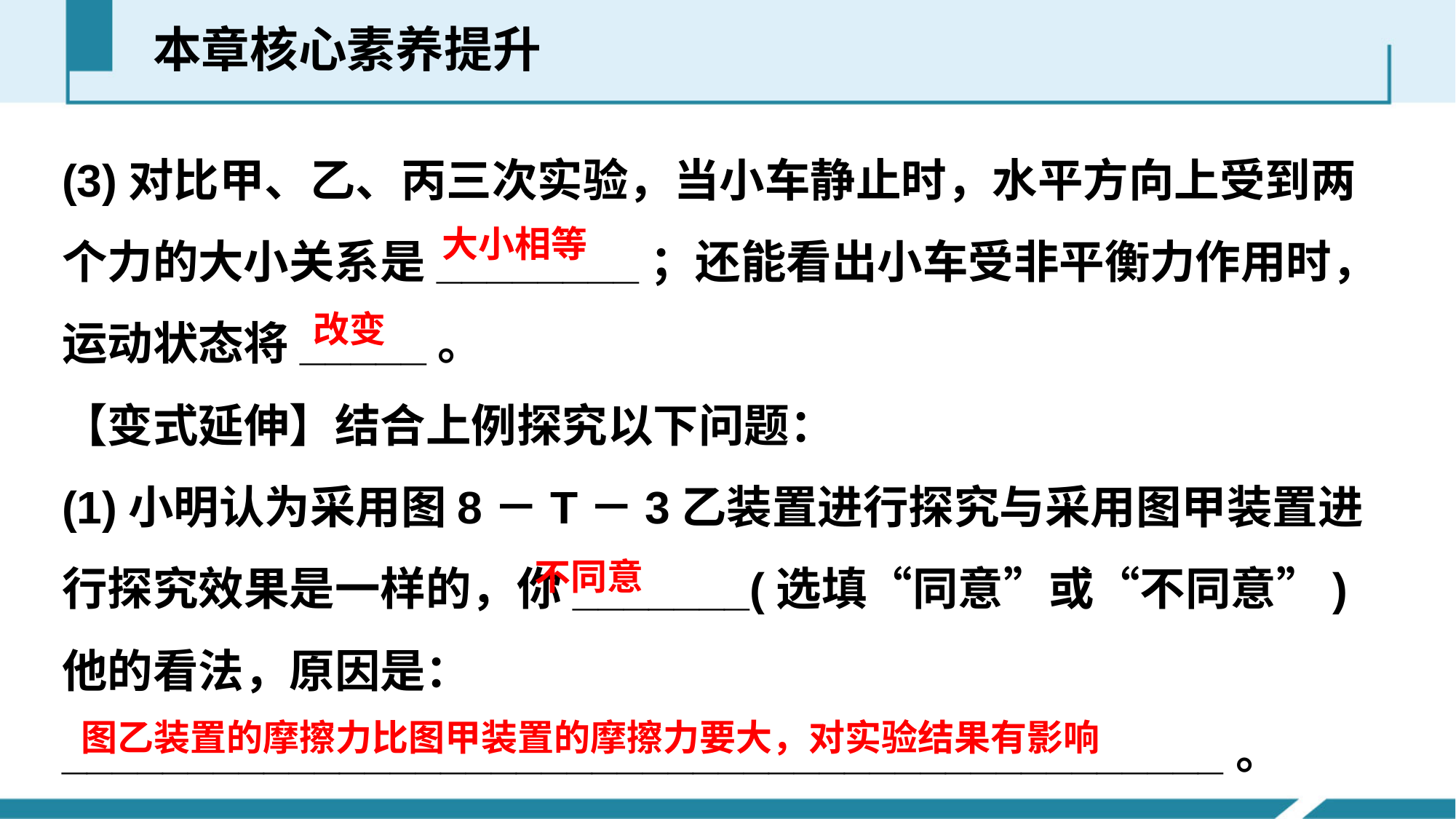

本章核心素养提升
(3)对比甲、乙、丙三次实验，当小车静止时，水平方向上受到两个力的大小关系是________；还能看出小车受非平衡力作用时，运动状态将_____。
【变式延伸】结合上例探究以下问题：
(1)小明认为采用图8－T－3乙装置进行探究与采用图甲装置进行探究效果是一样的，你_______(选填“同意”或“不同意”)他的看法，原因是：______________________________________________。
大小相等
改变
不同意
图乙装置的摩擦力比图甲装置的摩擦力要大，对实验结果有影响